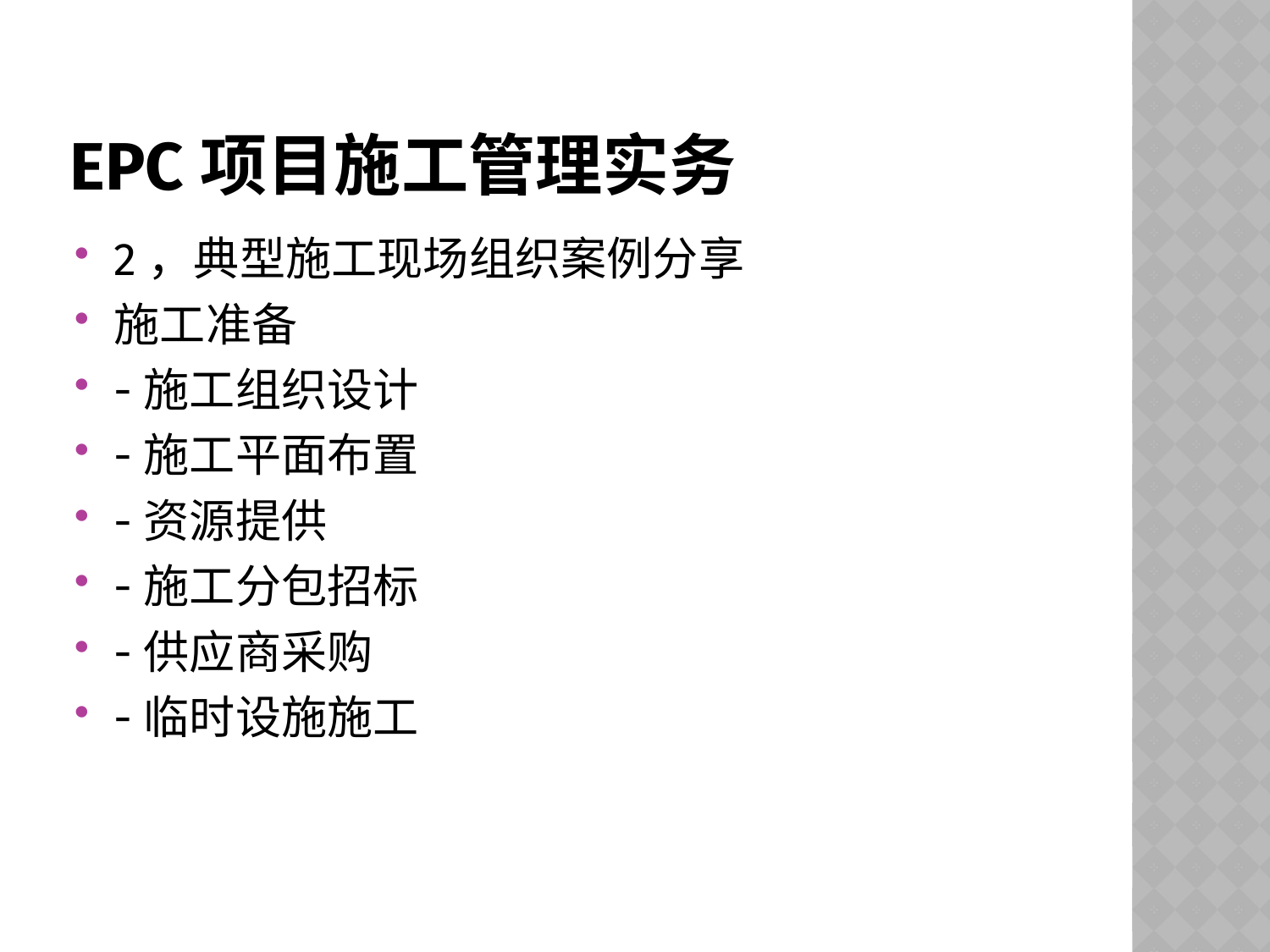

# EPC项目施工管理实务
2，典型施工现场组织案例分享
施工准备
-施工组织设计
-施工平面布置
-资源提供
-施工分包招标
-供应商采购
-临时设施施工